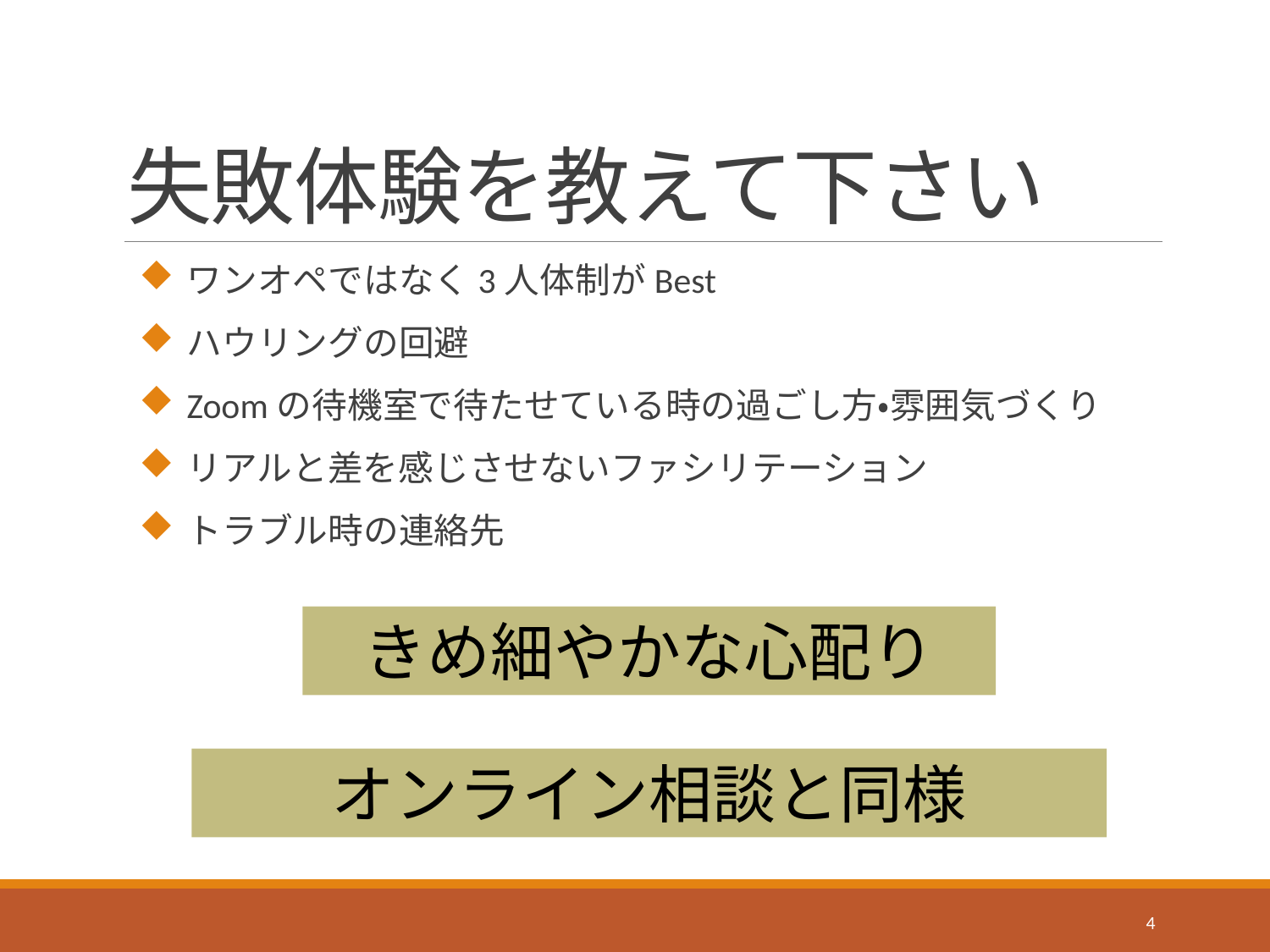

# 失敗体験を教えて下さい
ワンオペではなく3人体制がBest
ハウリングの回避
Zoomの待機室で待たせている時の過ごし方・雰囲気づくり
リアルと差を感じさせないファシリテーション
トラブル時の連絡先

きめ細やかな心配り
オンライン相談と同様
4